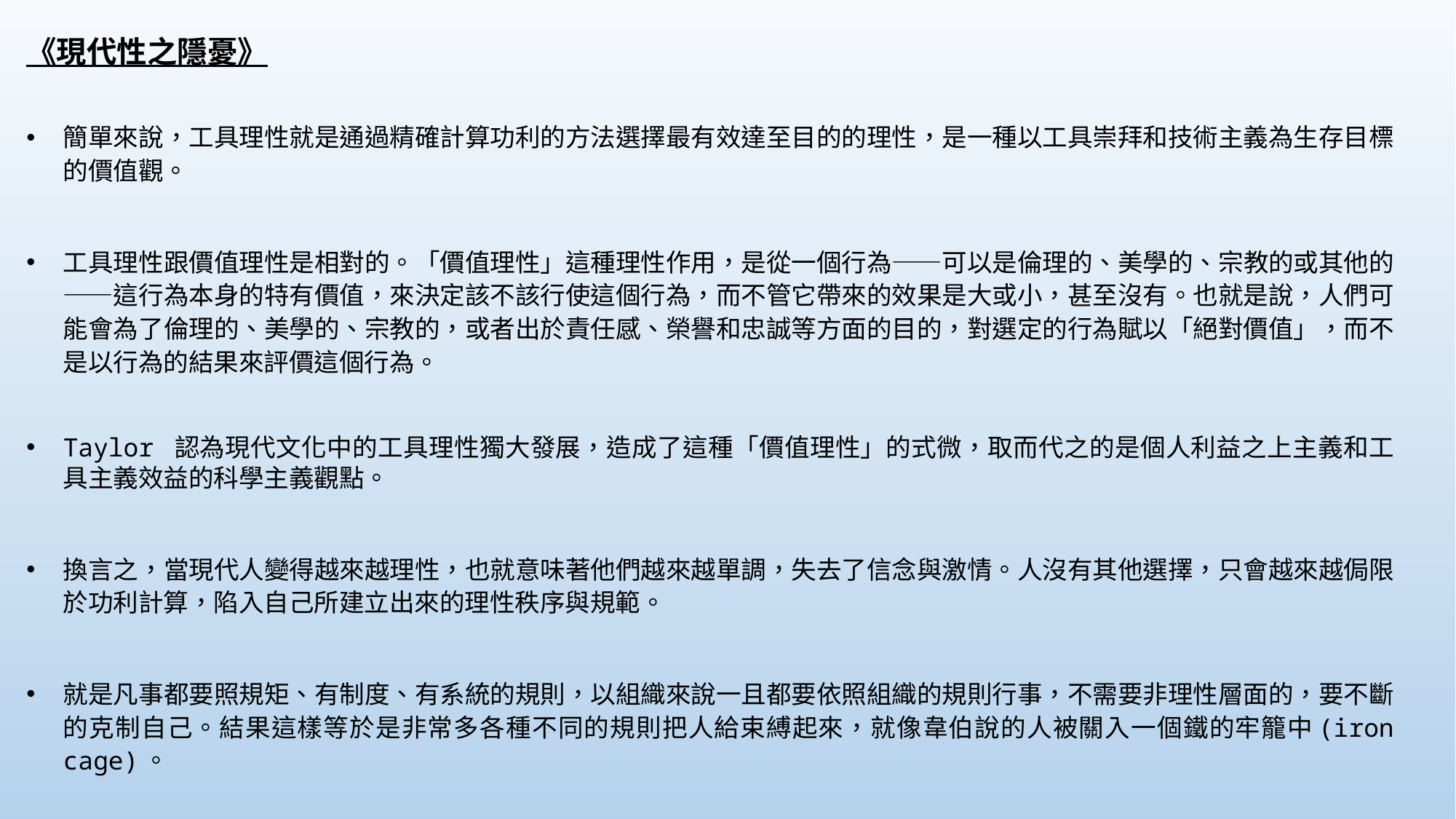

《現代性之隱憂》

簡單來說，工具理性就是通過精確計算功利的方法選擇最有效達至目的的理性，是一種以工具崇拜和技術主義為生存目標的價值觀。

工具理性跟價值理性是相對的。「價值理性」這種理性作用，是從一個行為——可以是倫理的、美學的、宗教的或其他的——這行為本身的特有價值，來決定該不該行使這個行為，而不管它帶來的效果是大或小，甚至沒有。也就是說，人們可能會為了倫理的、美學的、宗教的，或者出於責任感、榮譽和忠誠等方面的目的，對選定的行為賦以「絕對價值」，而不是以行為的結果來評價這個行為。

Taylor 認為現代文化中的工具理性獨大發展，造成了這種「價值理性」的式微，取而代之的是個人利益之上主義和工具主義效益的科學主義觀點。

換言之，當現代人變得越來越理性，也就意味著他們越來越單調，失去了信念與激情。人沒有其他選擇，只會越來越侷限於功利計算，陷入自己所建立出來的理性秩序與規範。

就是凡事都要照規矩、有制度、有系統的規則，以組織來說一且都要依照組織的規則行事，不需要非理性層面的，要不斷的克制自己。結果這樣等於是非常多各種不同的規則把人給束縛起來，就像韋伯說的人被關入一個鐵的牢籠中(iron cage)。